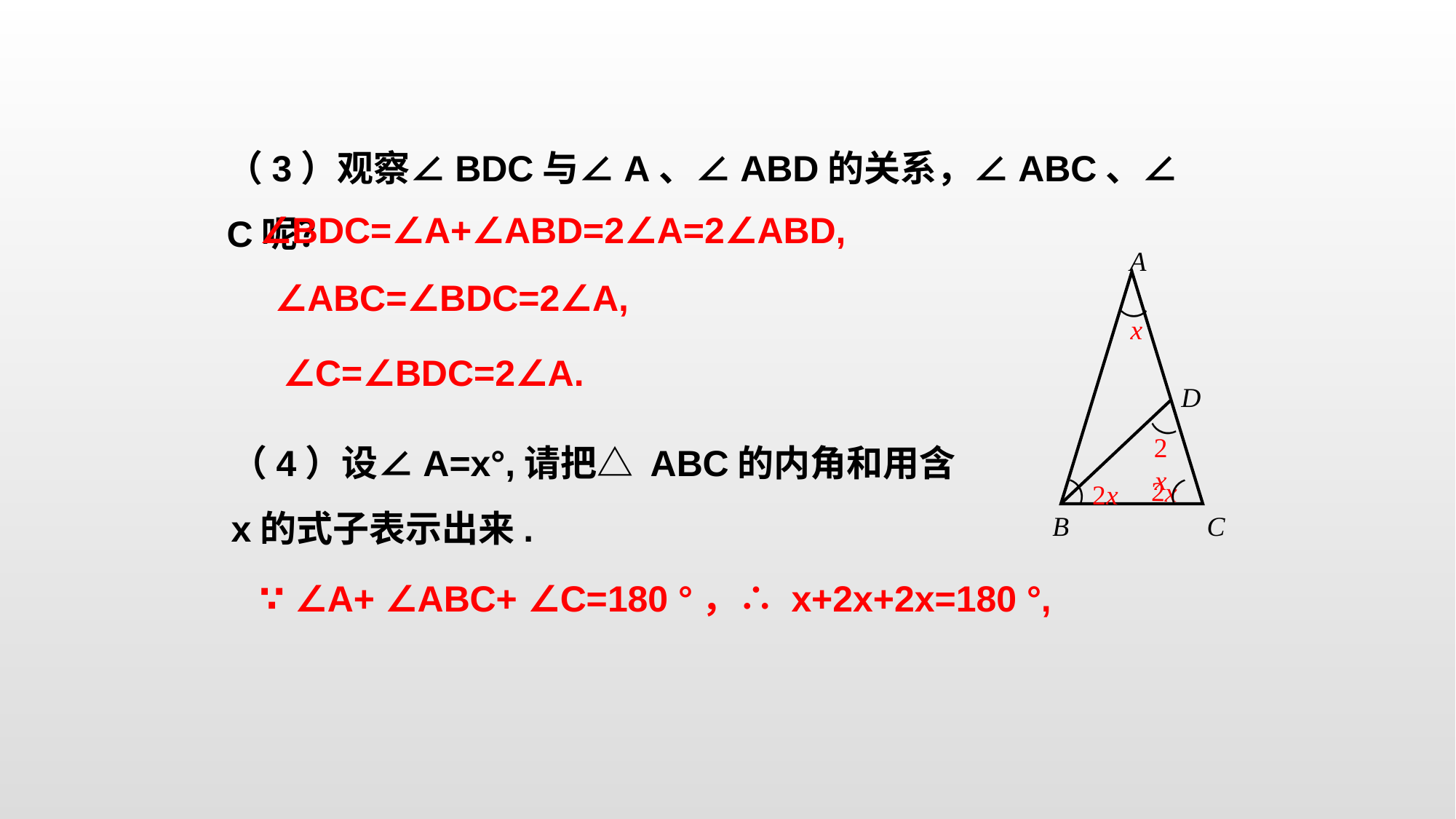

（3）观察∠BDC与∠A、∠ABD的关系，∠ABC、∠C呢？
∠BDC=∠A+∠ABD=2∠A=2∠ABD,
A

D

B
C
∠ABC=∠BDC=2∠A,
⌒
x
∠C=∠BDC=2∠A.
⌒
2x
（4）设∠A=x°,请把△ ABC的内角和用含x的式子表示出来.
2x
⌒
2x
⌒
∵ ∠A+ ∠ABC+ ∠C=180 °，∴ x+2x+2x=180 °,